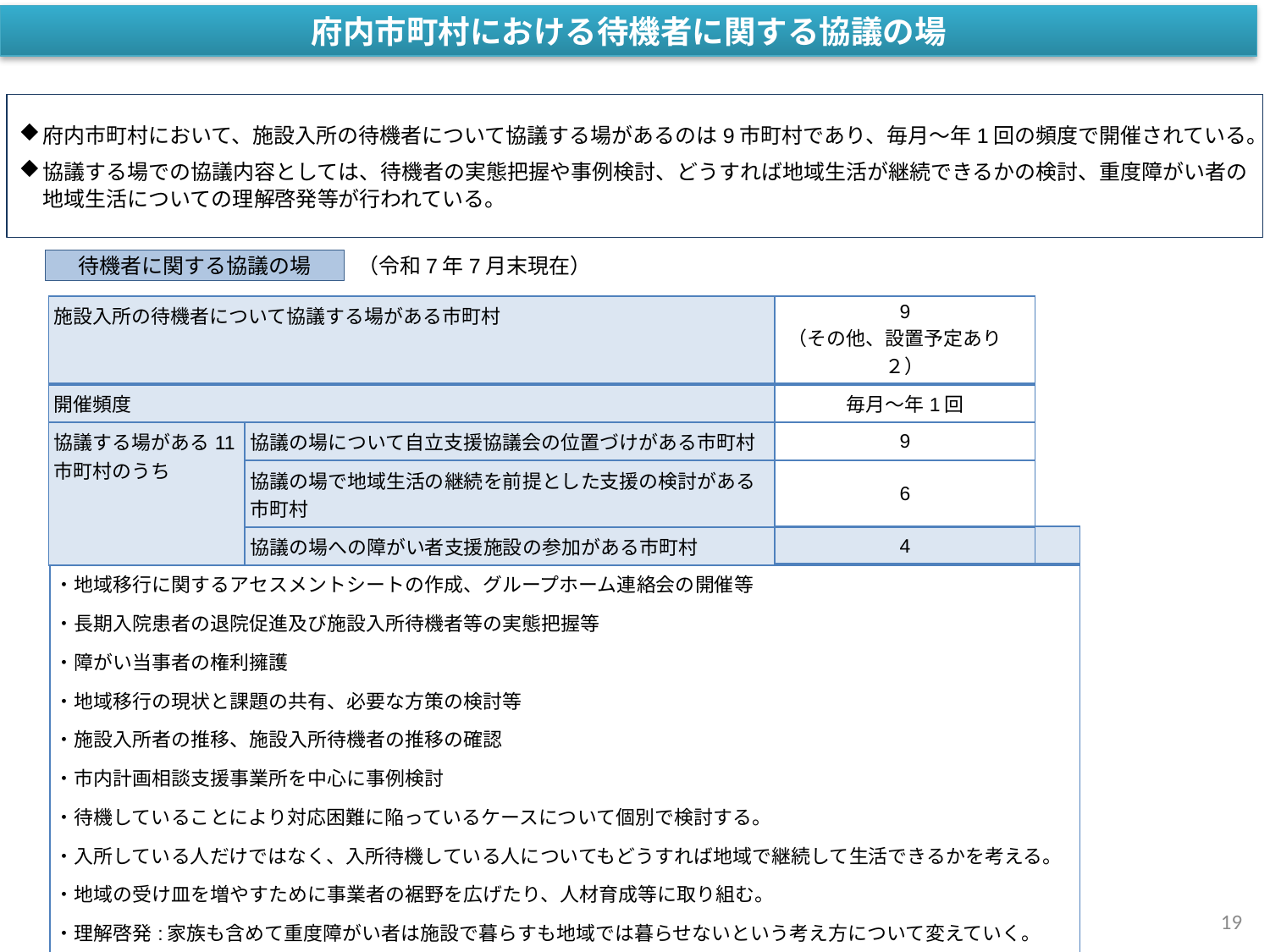

府内市町村における待機者に関する協議の場
府内市町村において、施設入所の待機者について協議する場があるのは9市町村であり、毎月～年1回の頻度で開催されている。
協議する場での協議内容としては、待機者の実態把握や事例検討、どうすれば地域生活が継続できるかの検討、重度障がい者の地域生活についての理解啓発等が行われている。
（令和7年7月末現在）
待機者に関する協議の場
| 施設入所の待機者について協議する場がある市町村 | 施設入所の待機者について協議する場がある市町村 | 9 （その他、設置予定あり　２） |
| --- | --- | --- |
| 開催頻度 | 開催頻度 | 毎月～年1回 |
| 協議する場がある11市町村のうち | 協議の場について自立支援協議会の位置づけがある市町村 | 9 |
|  | 協議の場で地域生活の継続を前提とした支援の検討がある市町村 | 6 |
|  | 協議の場への障がい者支援施設の参加がある市町村 | 4 |
| 協議内容 |
| --- |
| ・地域移行に関するアセスメントシートの作成、グループホーム連絡会の開催等 ・長期入院患者の退院促進及び施設入所待機者等の実態把握等 ・障がい当事者の権利擁護 ・地域移行の現状と課題の共有、必要な方策の検討等 ・施設入所者の推移、施設入所待機者の推移の確認 ・市内計画相談支援事業所を中心に事例検討 ・待機していることにより対応困難に陥っているケースについて個別で検討する。 ・入所している人だけではなく、入所待機している人についてもどうすれば地域で継続して生活できるかを考える。 ・地域の受け皿を増やすために事業者の裾野を広げたり、人材育成等に取り組む。 ・理解啓発:家族も含めて重度障がい者は施設で暮らすも地域では暮らせないという考え方について変えていく。 ・待機者の現状・ニーズ等情報共有等 |
19